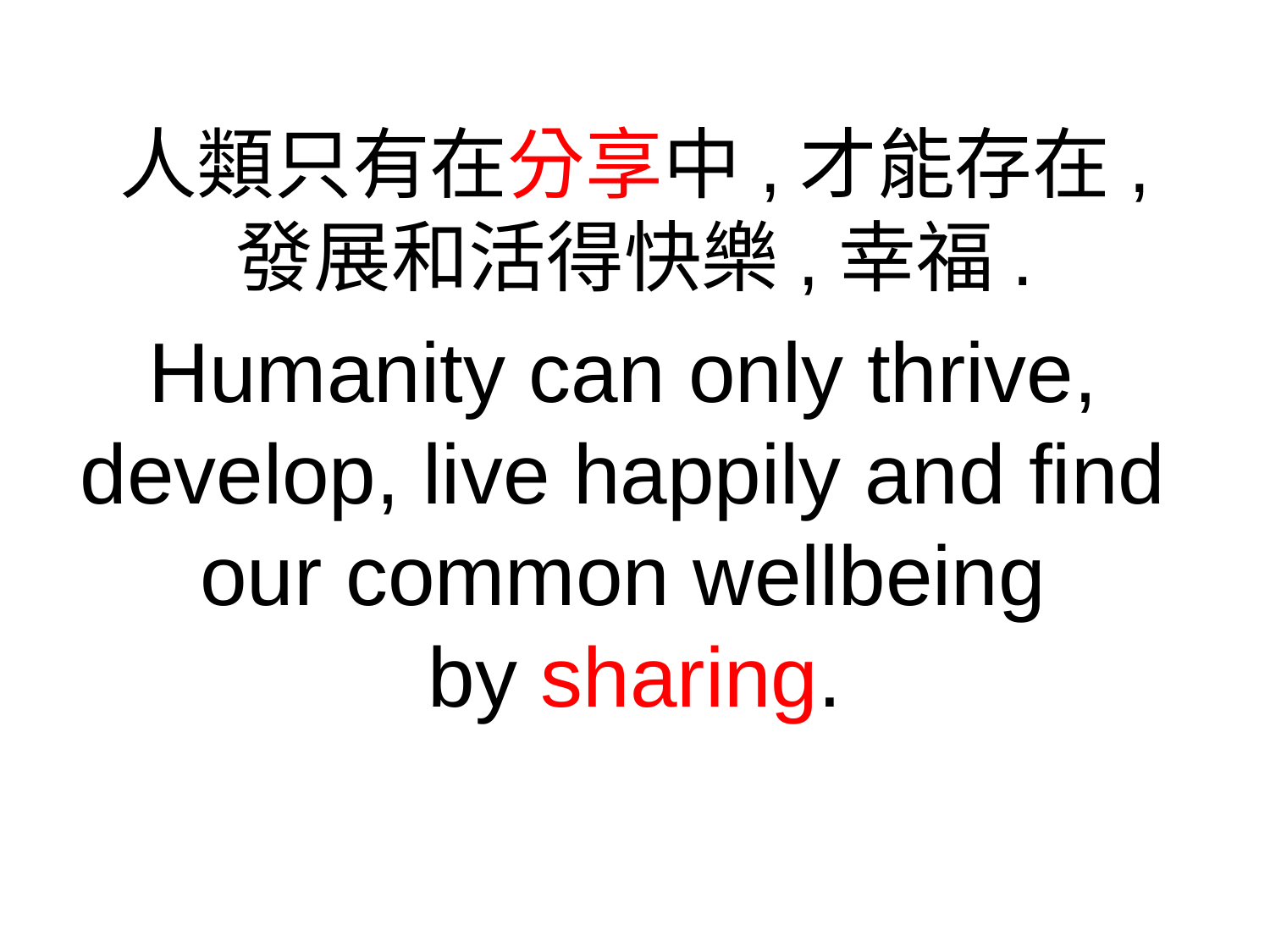

人類只有在分享中,才能存在,
發展和活得快樂,幸福.
Humanity can only thrive,
develop, live happily and find
our common wellbeing
by sharing.